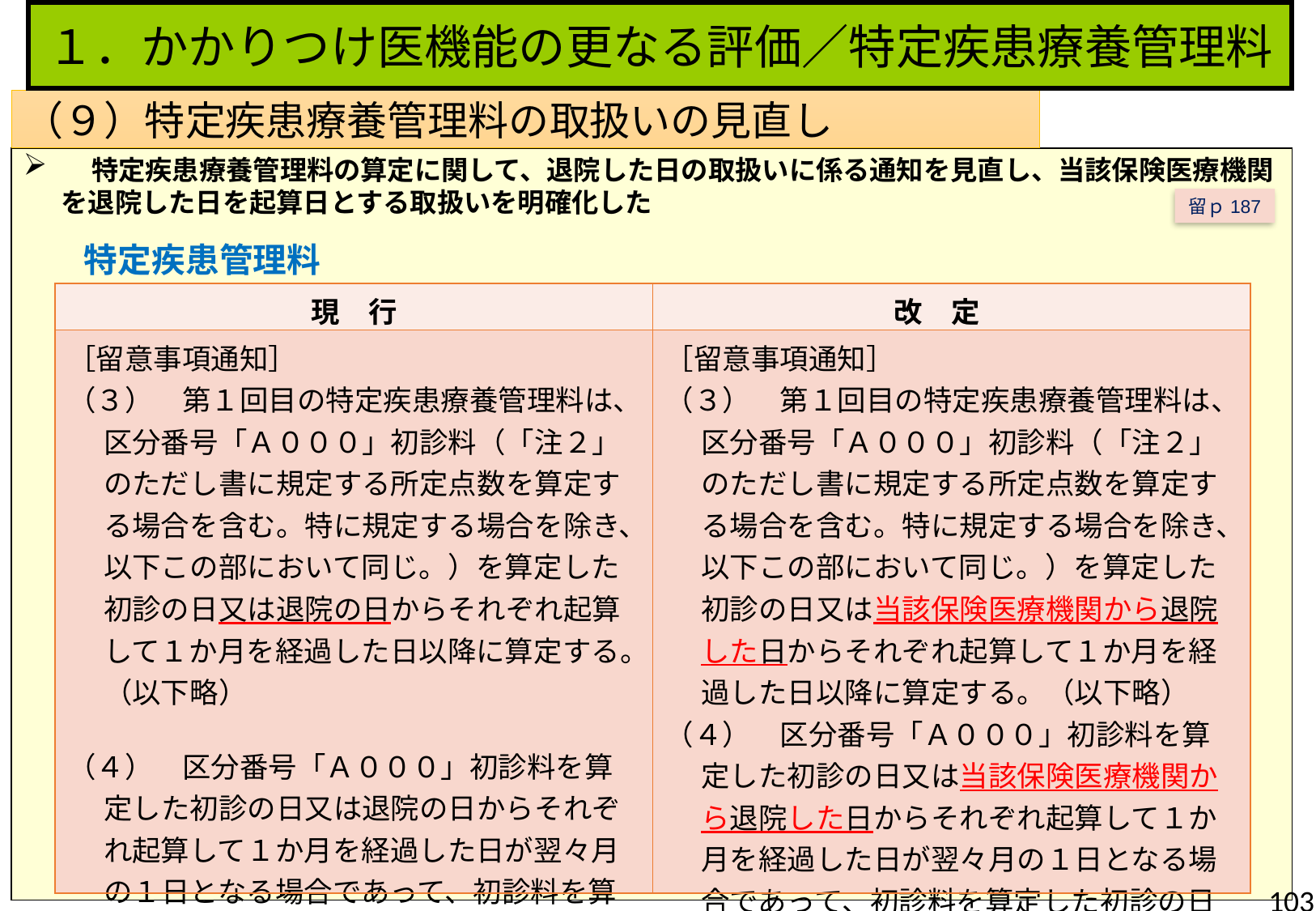

１．かかりつけ医機能の更なる評価／特定疾患療養管理料
（９）特定疾患療養管理料の取扱いの見直し
　特定疾患療養管理料の算定に関して、退院した日の取扱いに係る通知を見直し、当該保険医療機関を退院した日を起算日とする取扱いを明確化した
　　特定疾患管理料

留ｐ187
| 現　行 | 改　定 |
| --- | --- |
| ［留意事項通知］ （３）　第１回目の特定疾患療養管理料は、区分番号「Ａ０００」初診料（「注２」のただし書に規定する所定点数を算定する場合を含む。特に規定する場合を除き、以下この部において同じ。）を算定した初診の日又は退院の日からそれぞれ起算して１か月を経過した日以降に算定する。（以下略） （４）　区分番号「Ａ０００」初診料を算定した初診の日又は退院の日からそれぞれ起算して１か月を経過した日が翌々月の１日となる場合であって、初診料を算定した初診の日又は退院の日が属する月の翌月の末日（以下略） | ［留意事項通知］ （３）　第１回目の特定疾患療養管理料は、区分番号「Ａ０００」初診料（「注２」のただし書に規定する所定点数を算定する場合を含む。特に規定する場合を除き、以下この部において同じ。）を算定した初診の日又は当該保険医療機関から退院した日からそれぞれ起算して１か月を経過した日以降に算定する。（以下略） （４）　区分番号「Ａ０００」初診料を算定した初診の日又は当該保険医療機関から退院した日からそれぞれ起算して１か月を経過した日が翌々月の１日となる場合であって、初診料を算定した初診の日又は退院の日が属する月の翌月の末日（以下略） |
103